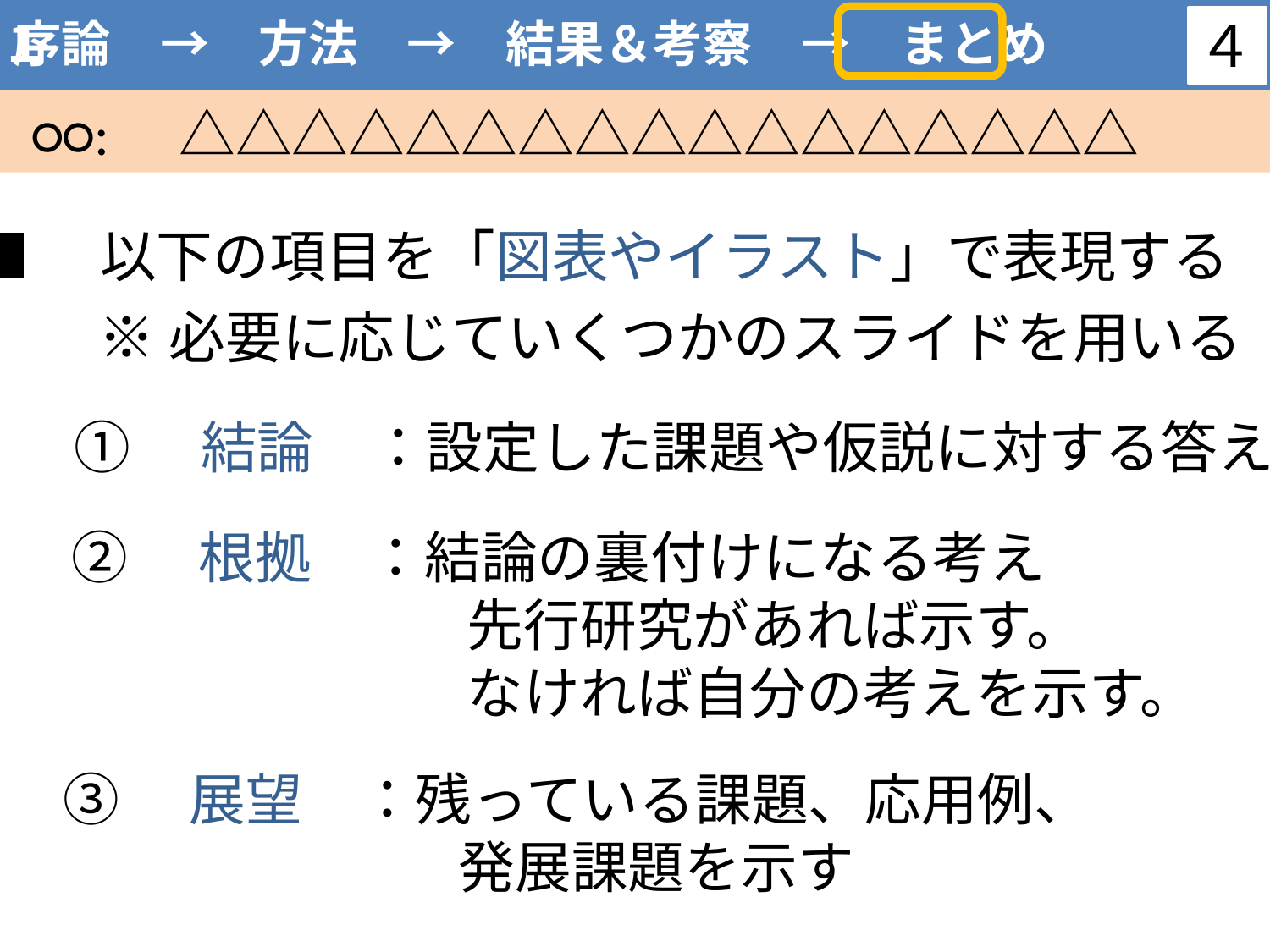

４
１

序論　→　方法　→　結果＆考察　→　まとめ

○○:　△△△△△△△△△△△△△△△△△
■　以下の項目を「図表やイラスト」で表現する
※必要に応じていくつかのスライドを用いる
①　結論　：設定した課題や仮説に対する答え
②　根拠　：結論の裏付けになる考え
　　　　　　　先行研究があれば示す。
　　　　　　　なければ自分の考えを示す。
③　展望　：残っている課題、応用例、
　　　　　　　発展課題を示す